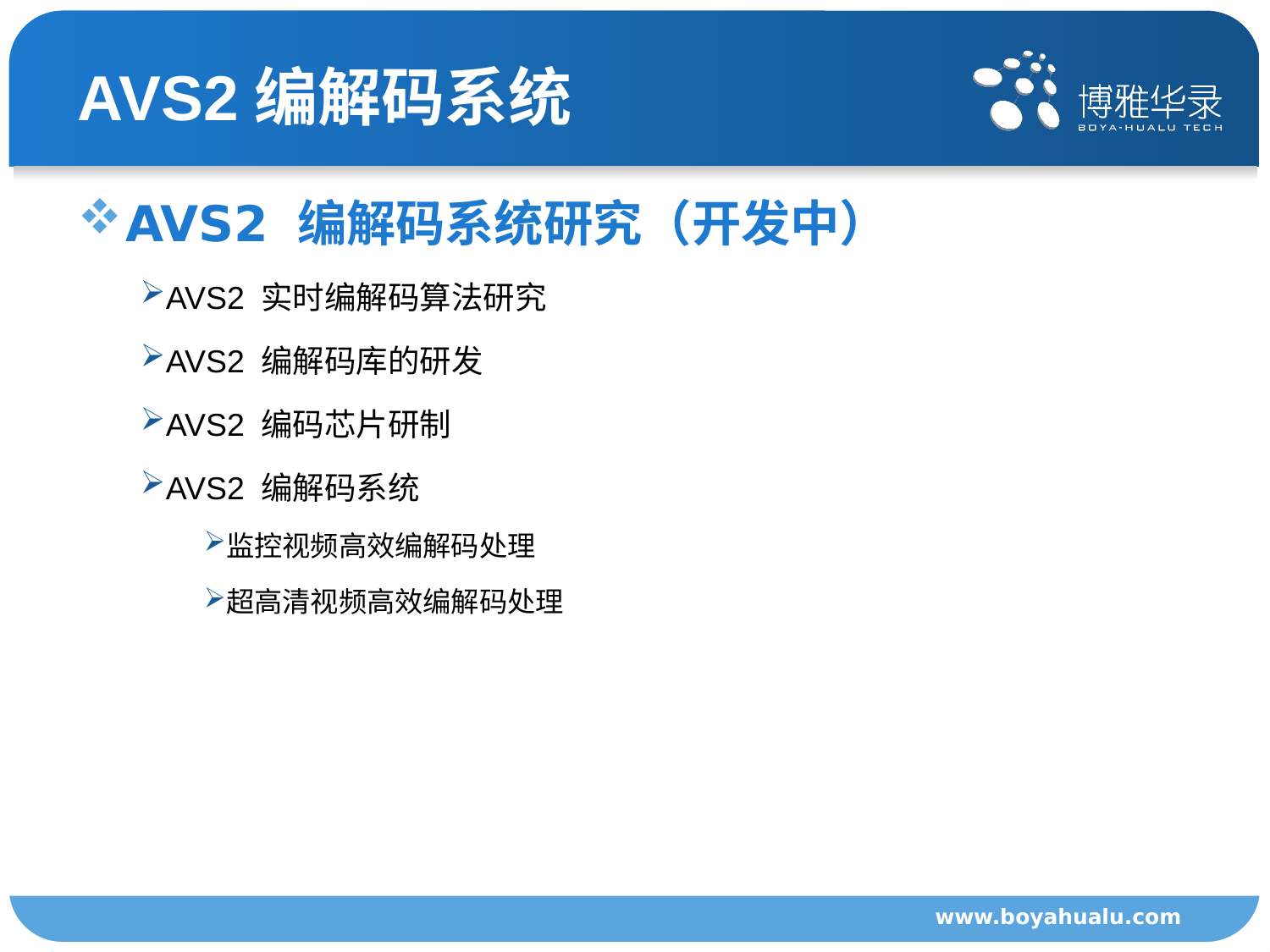

# AVS2编解码系统
AVS2 编解码系统研究（开发中）
AVS2 实时编解码算法研究
AVS2 编解码库的研发
AVS2 编码芯片研制
AVS2 编解码系统
监控视频高效编解码处理
超高清视频高效编解码处理

www.boyahualu.com